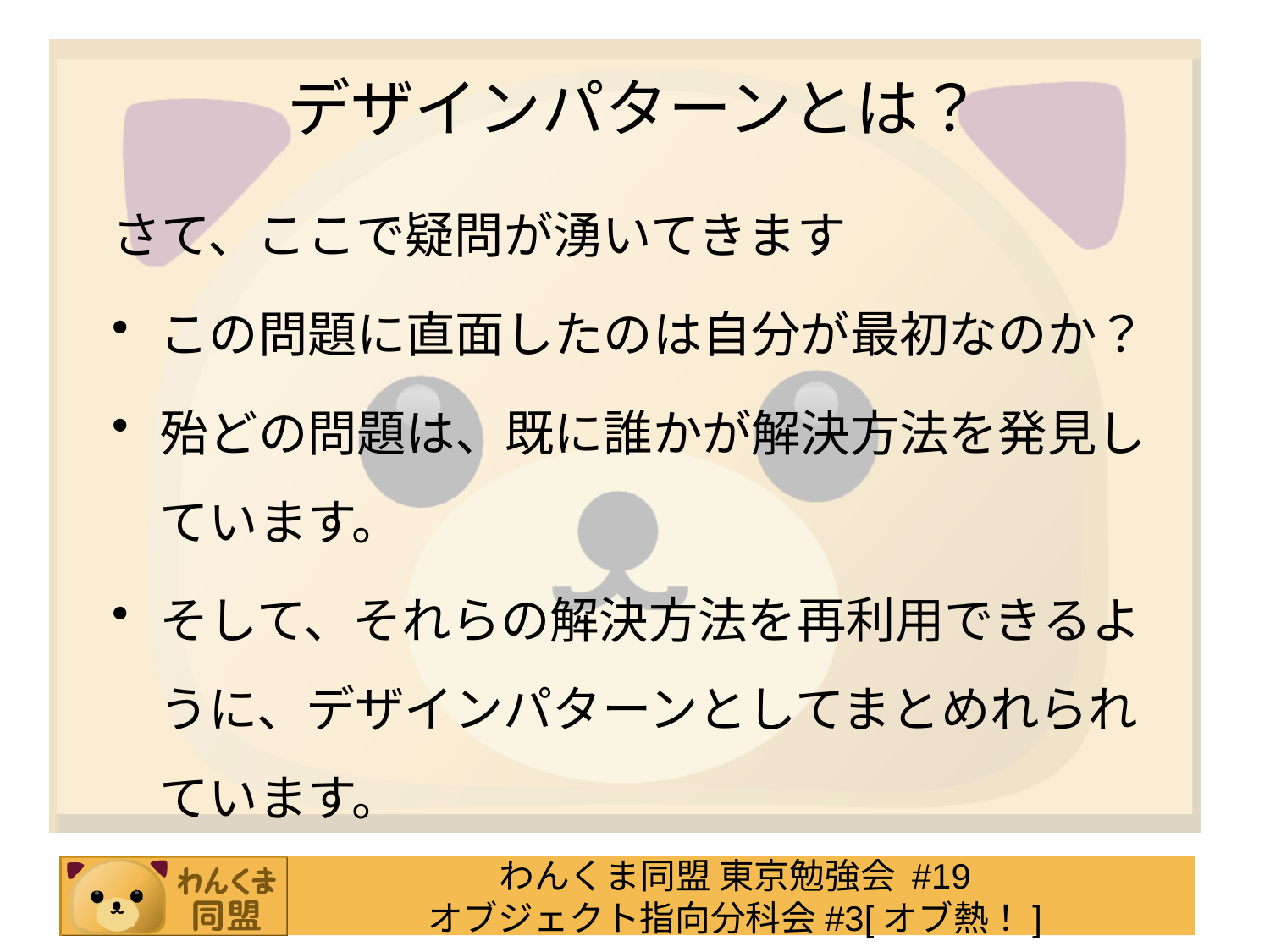

# デザインパターンとは？
さて、ここで疑問が湧いてきます
この問題に直面したのは自分が最初なのか？
殆どの問題は、既に誰かが解決方法を発見しています。
そして、それらの解決方法を再利用できるように、デザインパターンとしてまとめれられています。